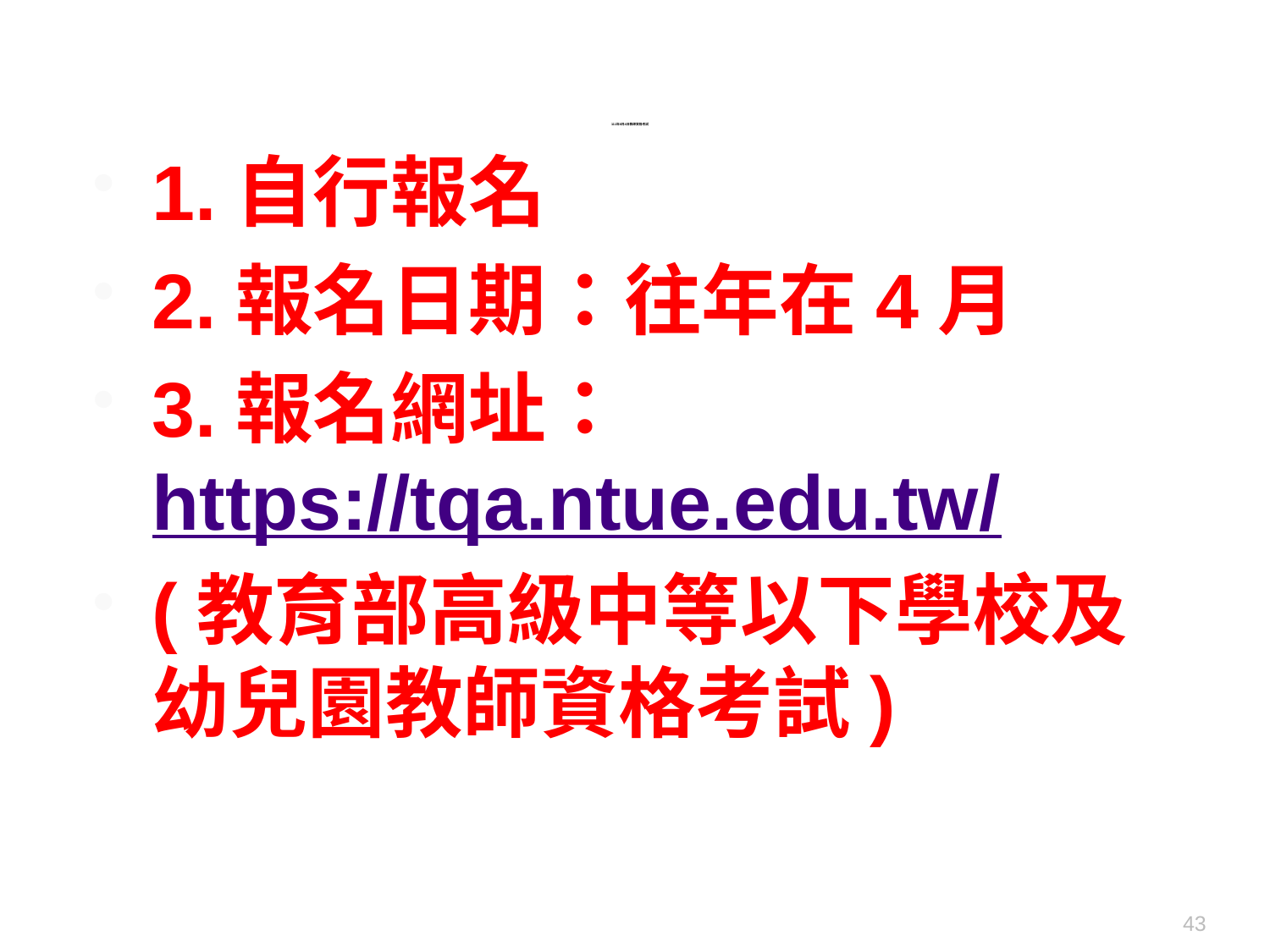

# 111年6月4日教師資格考試
1.自行報名
2.報名日期：往年在4月
3.報名網址：https://tqa.ntue.edu.tw/
(教育部高級中等以下學校及幼兒園教師資格考試)

43